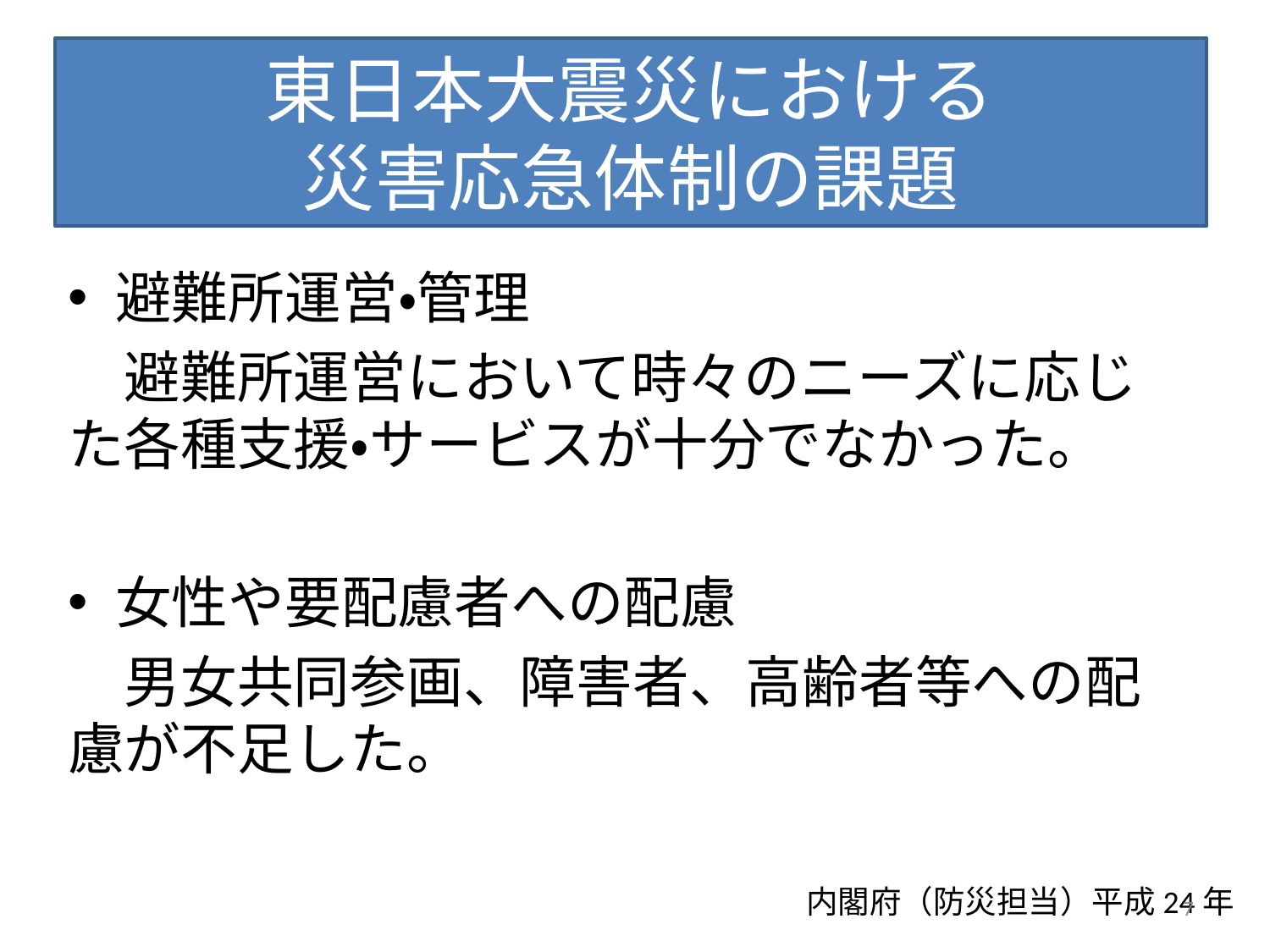

# 東日本大震災における 災害応急体制の課題
避難所運営・管理
　避難所運営において時々のニーズに応じた各種支援・サービスが十分でなかった。

女性や要配慮者への配慮
　男女共同参画、障害者、高齢者等への配慮が不足した。
内閣府（防災担当）平成24年
7